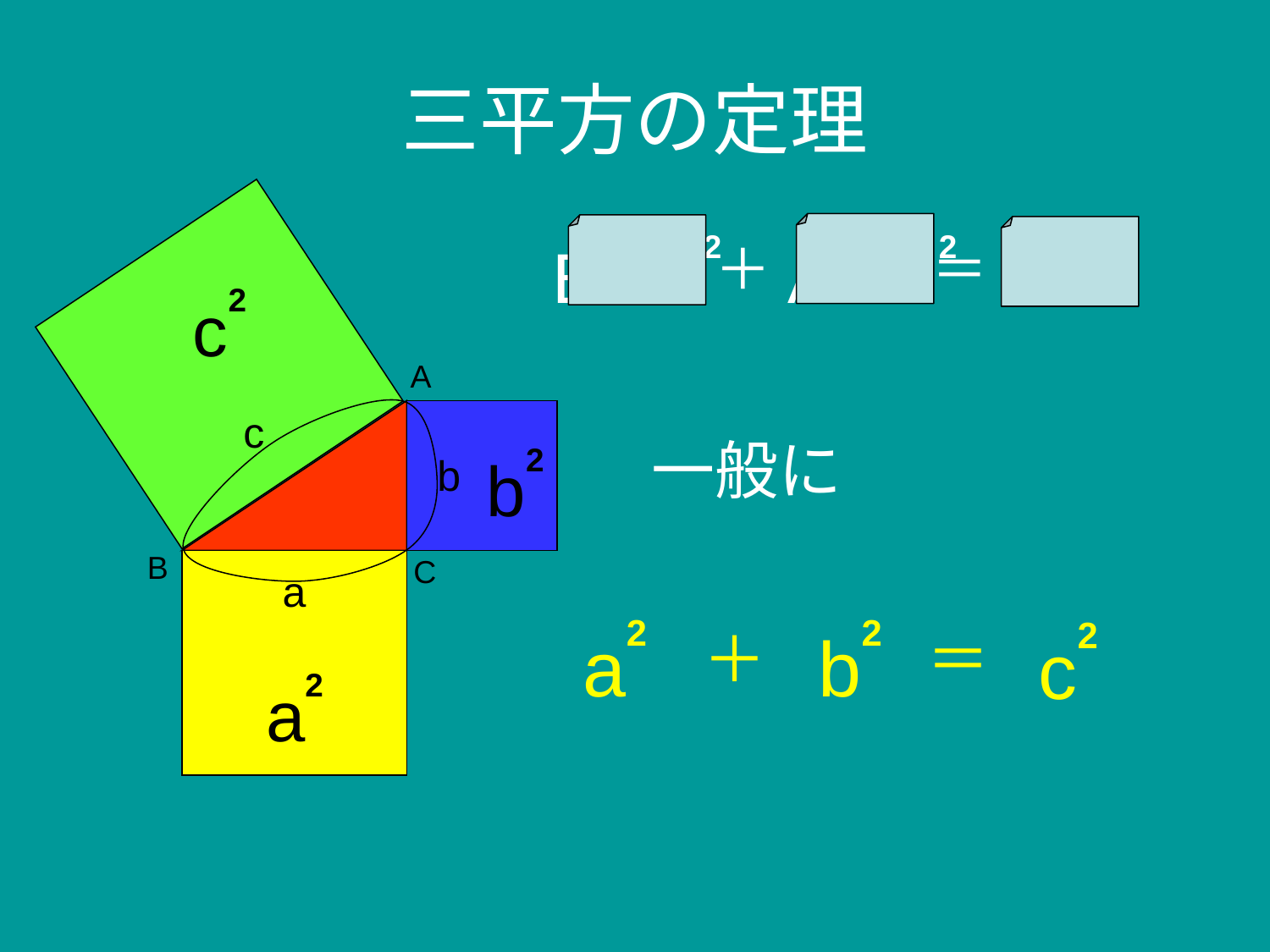

# 三平方の定理

BＣ2
AＣ2
AB2
＋
＝

c2
A

c

一般に
b2
b
B
C

a
a2
b2
c2
＋
＝
a2